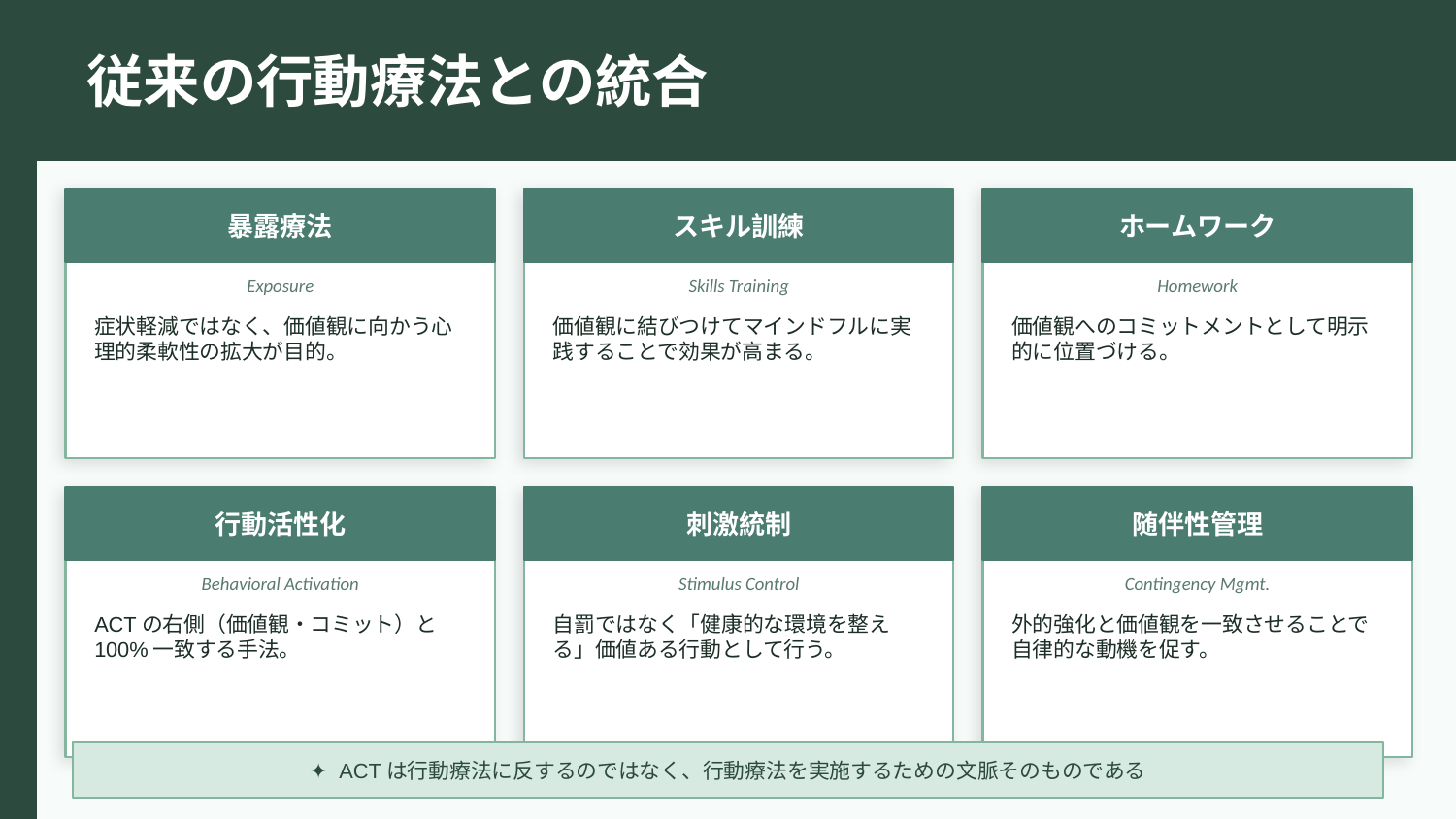

従来の行動療法との統合

暴露療法

スキル訓練

ホームワーク
Exposure
Skills Training
Homework
症状軽減ではなく、価値観に向かう心理的柔軟性の拡大が目的。
価値観に結びつけてマインドフルに実践することで効果が高まる。
価値観へのコミットメントとして明示的に位置づける。

行動活性化

刺激統制

随伴性管理
Behavioral Activation
Stimulus Control
Contingency Mgmt.
ACTの右側（価値観・コミット）と100%一致する手法。
自罰ではなく「健康的な環境を整える」価値ある行動として行う。
外的強化と価値観を一致させることで自律的な動機を促す。

✦  ACTは行動療法に反するのではなく、行動療法を実施するための文脈そのものである